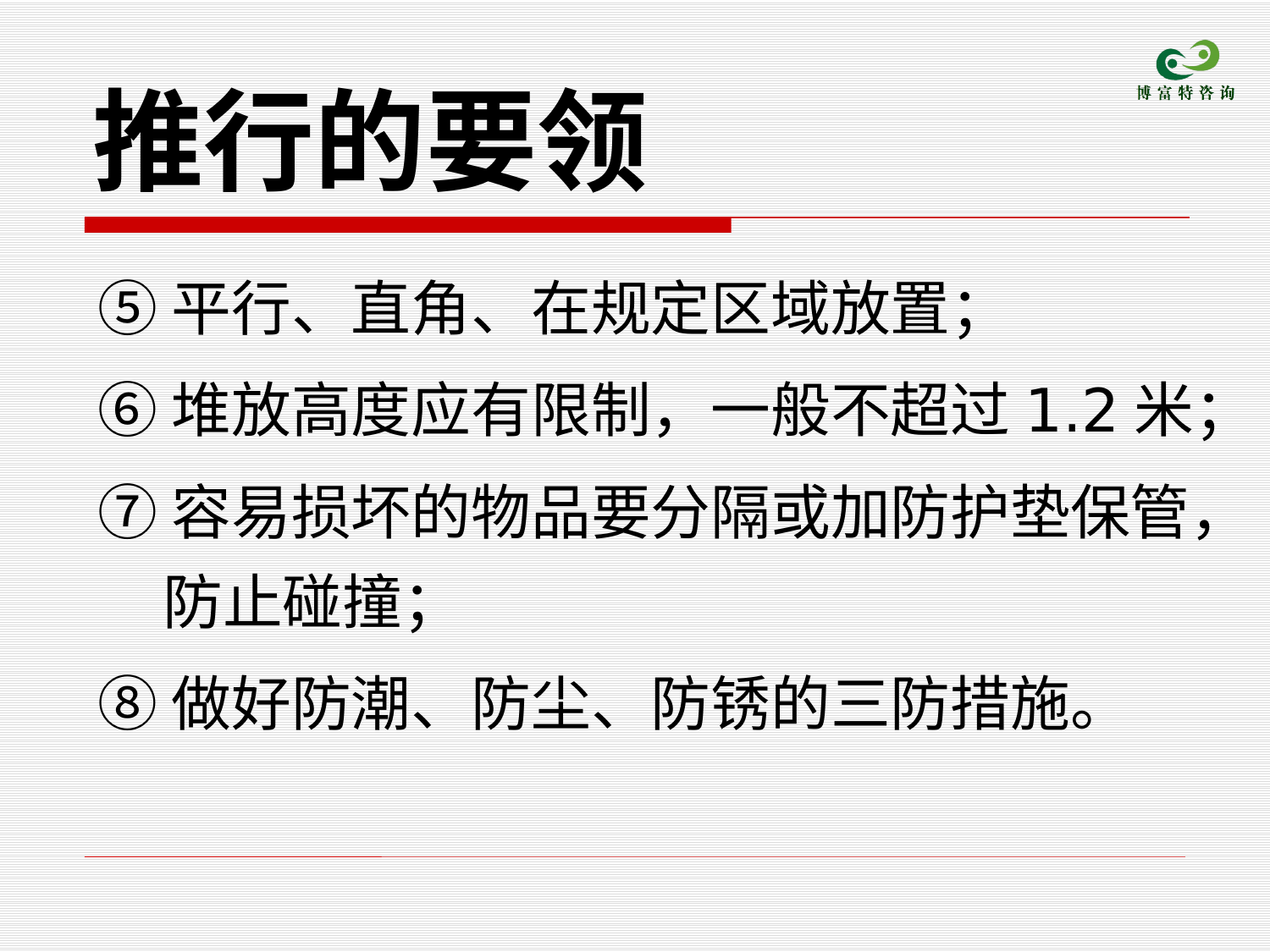

# 推行的要领
⑤平行、直角、在规定区域放置；
⑥堆放高度应有限制，一般不超过1.2米；
⑦容易损坏的物品要分隔或加防护垫保管，防止碰撞；
⑧做好防潮、防尘、防锈的三防措施。
142